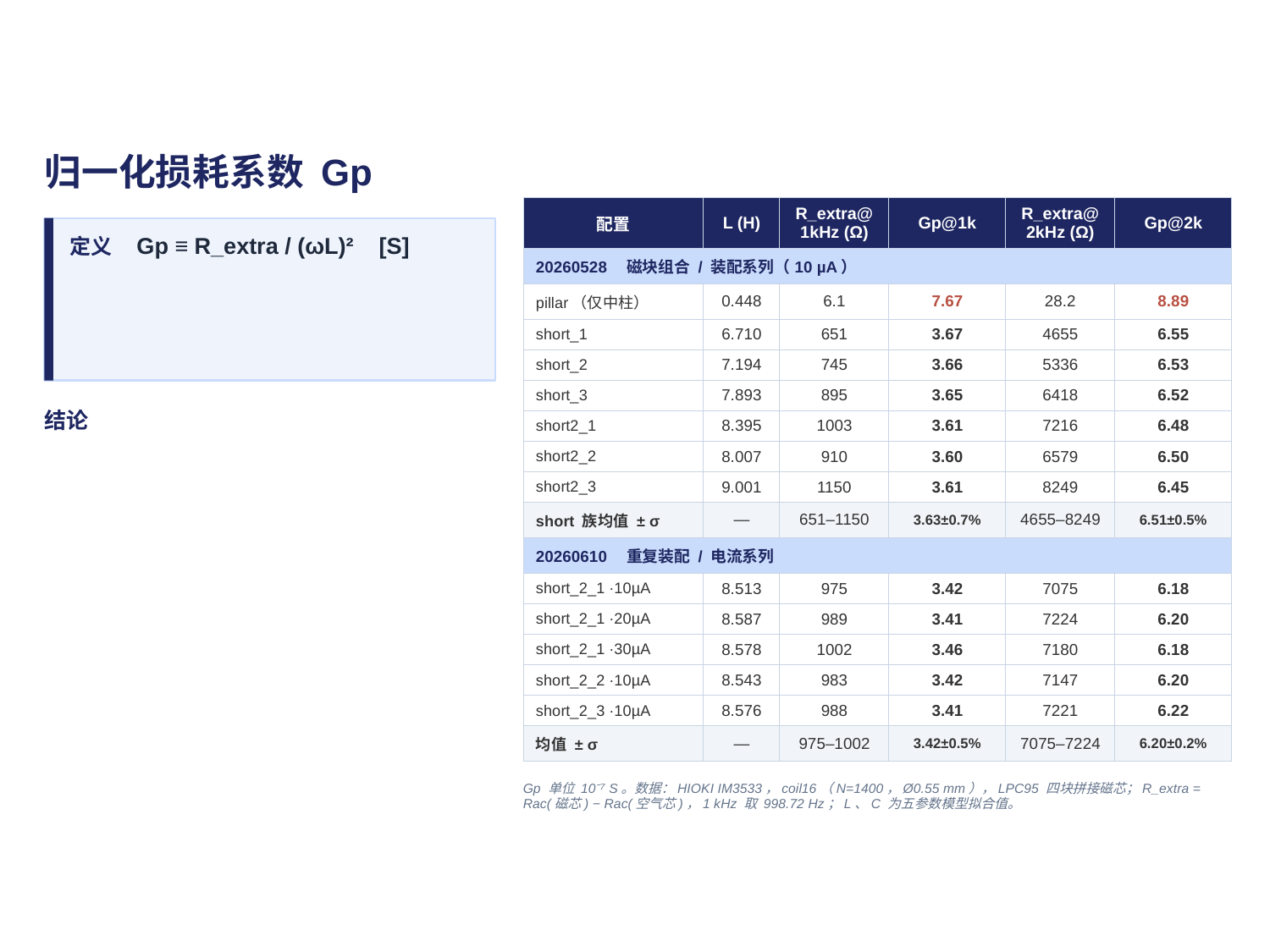

归一化损耗系数 Gp
| 配置 | L (H) | R\_extra@1kHz (Ω) | Gp@1k | R\_extra@2kHz (Ω) | Gp@2k |
| --- | --- | --- | --- | --- | --- |
| 20260528　磁块组合 / 装配系列（10 µA） |  |  |  |  |  |
| pillar（仅中柱） | 0.448 | 6.1 | 7.67 | 28.2 | 8.89 |
| short\_1 | 6.710 | 651 | 3.67 | 4655 | 6.55 |
| short\_2 | 7.194 | 745 | 3.66 | 5336 | 6.53 |
| short\_3 | 7.893 | 895 | 3.65 | 6418 | 6.52 |
| short2\_1 | 8.395 | 1003 | 3.61 | 7216 | 6.48 |
| short2\_2 | 8.007 | 910 | 3.60 | 6579 | 6.50 |
| short2\_3 | 9.001 | 1150 | 3.61 | 8249 | 6.45 |
| short 族均值 ± σ | — | 651–1150 | 3.63±0.7% | 4655–8249 | 6.51±0.5% |
| 20260610　重复装配 / 电流系列 |  |  |  |  |  |
| short\_2\_1 ·10µA | 8.513 | 975 | 3.42 | 7075 | 6.18 |
| short\_2\_1 ·20µA | 8.587 | 989 | 3.41 | 7224 | 6.20 |
| short\_2\_1 ·30µA | 8.578 | 1002 | 3.46 | 7180 | 6.18 |
| short\_2\_2 ·10µA | 8.543 | 983 | 3.42 | 7147 | 6.20 |
| short\_2\_3 ·10µA | 8.576 | 988 | 3.41 | 7221 | 6.22 |
| 均值 ± σ | — | 975–1002 | 3.42±0.5% | 7075–7224 | 6.20±0.2% |

定义    Gp ≡ R_extra / (ωL)²    [S]
结论
Gp 单位 10⁻⁷ S。数据：HIOKI IM3533，coil16（N=1400，Ø0.55 mm），LPC95 四块拼接磁芯；R_extra = Rac(磁芯) − Rac(空气芯)，1 kHz 取 998.72 Hz；L、C 为五参数模型拟合值。